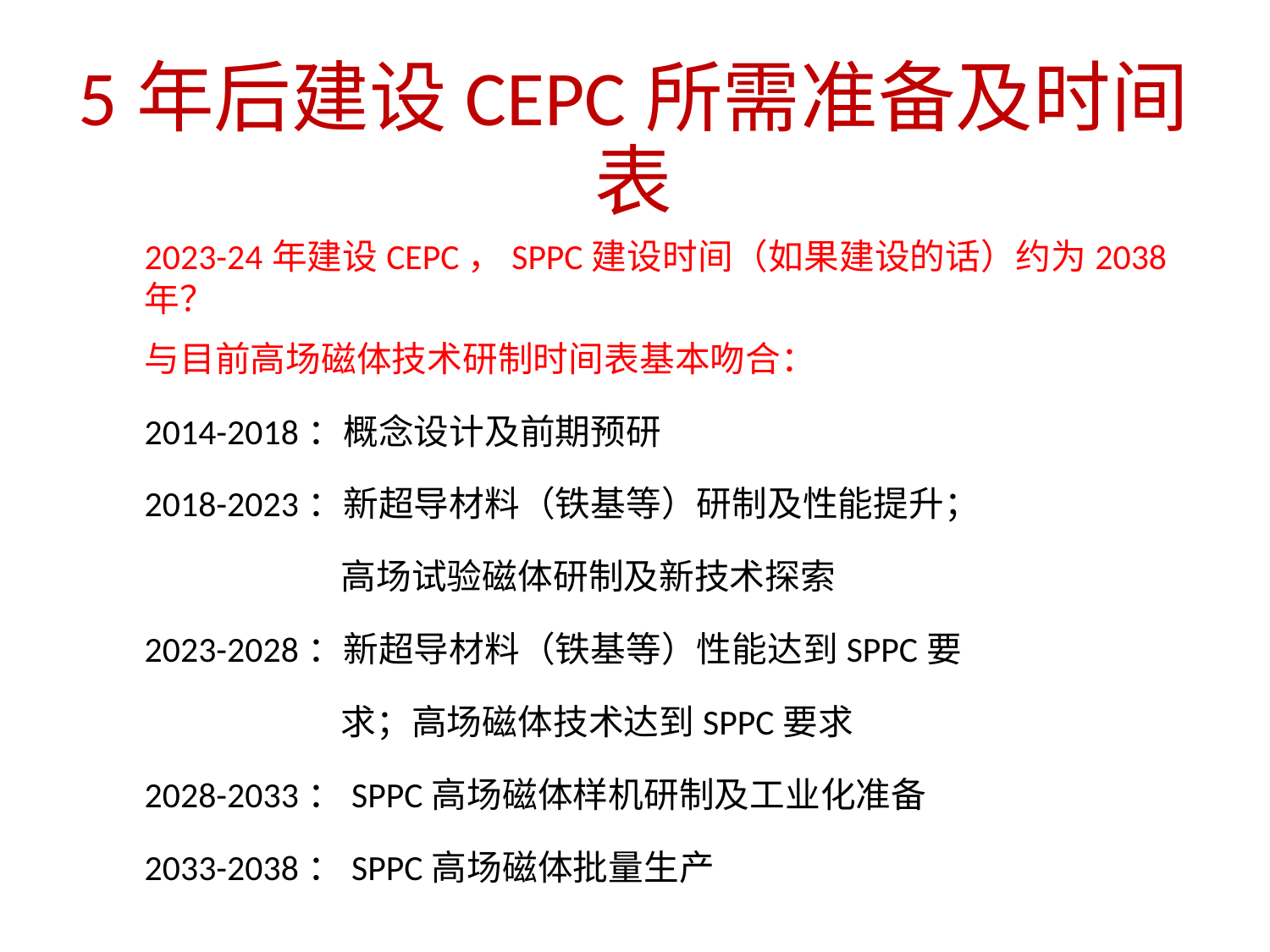

# 5年后建设CEPC所需准备及时间表
2023-24年建设CEPC，SPPC建设时间（如果建设的话）约为2038年？
与目前高场磁体技术研制时间表基本吻合：
2014-2018：概念设计及前期预研
2018-2023：新超导材料（铁基等）研制及性能提升；
                        高场试验磁体研制及新技术探索
2023-2028：新超导材料（铁基等）性能达到SPPC要
                        求；高场磁体技术达到SPPC要求
2028-2033：SPPC高场磁体样机研制及工业化准备
2033-2038：SPPC高场磁体批量生产